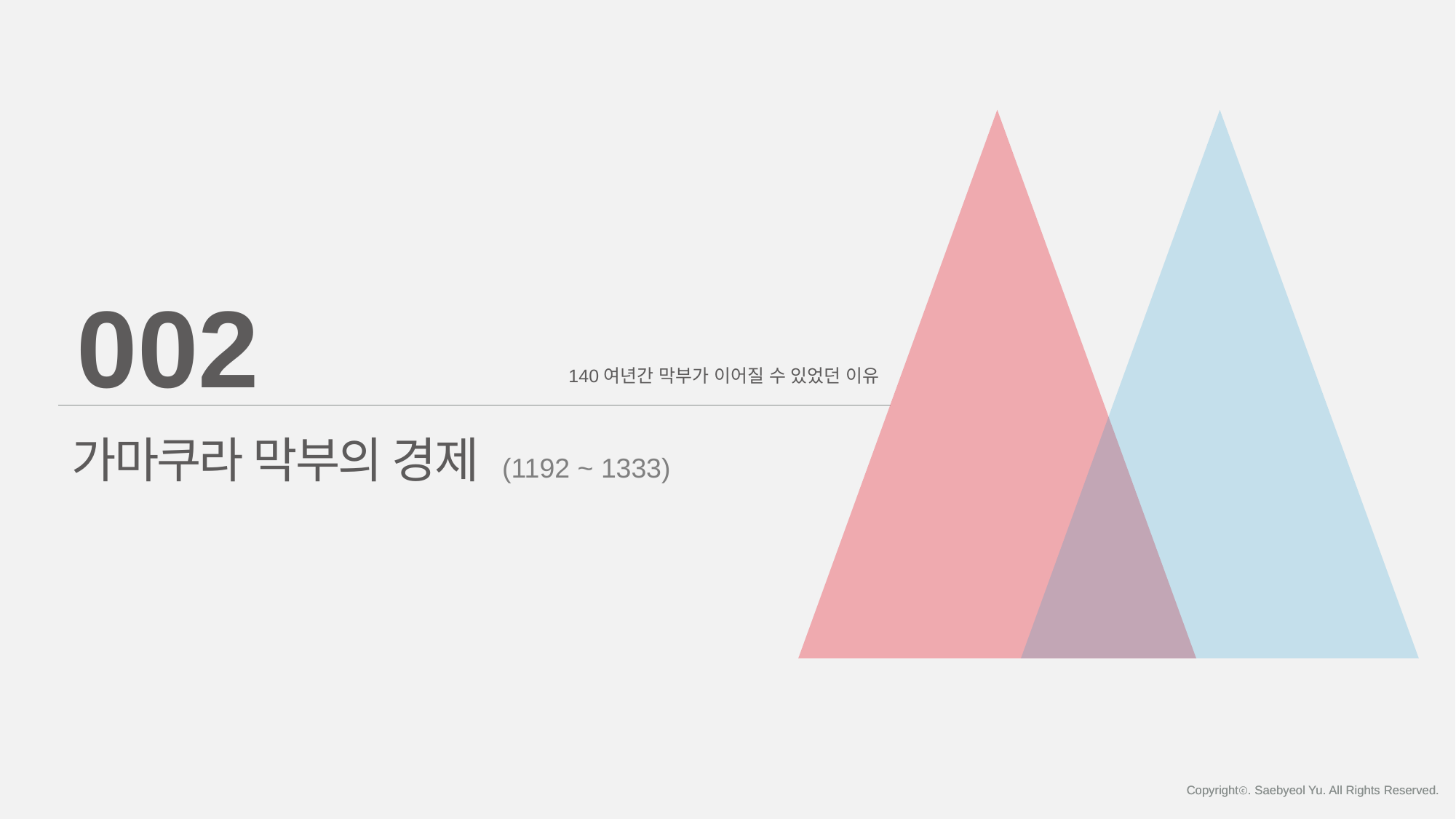

002
140여년간 막부가 이어질 수 있었던 이유
가마쿠라 막부의 경제 (1192 ~ 1333)
Copyrightⓒ. Saebyeol Yu. All Rights Reserved.